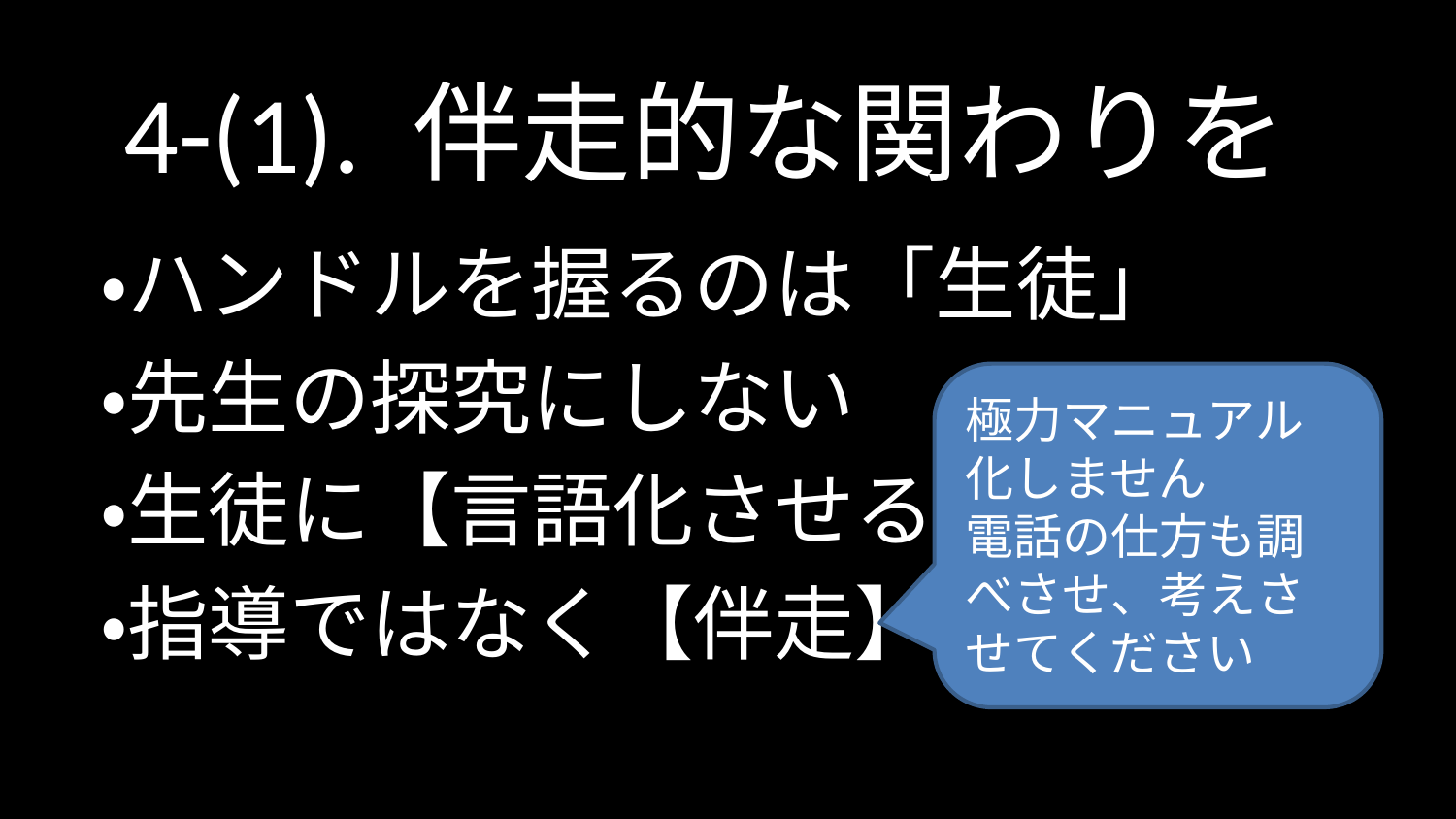

# 4-(1). 伴走的な関わりを

・ハンドルを握るのは「生徒」
・先生の探究にしない
・生徒に【言語化させる】
・指導ではなく【伴走】
極力マニュアル化しません
電話の仕方も調べさせ、考えさせてください